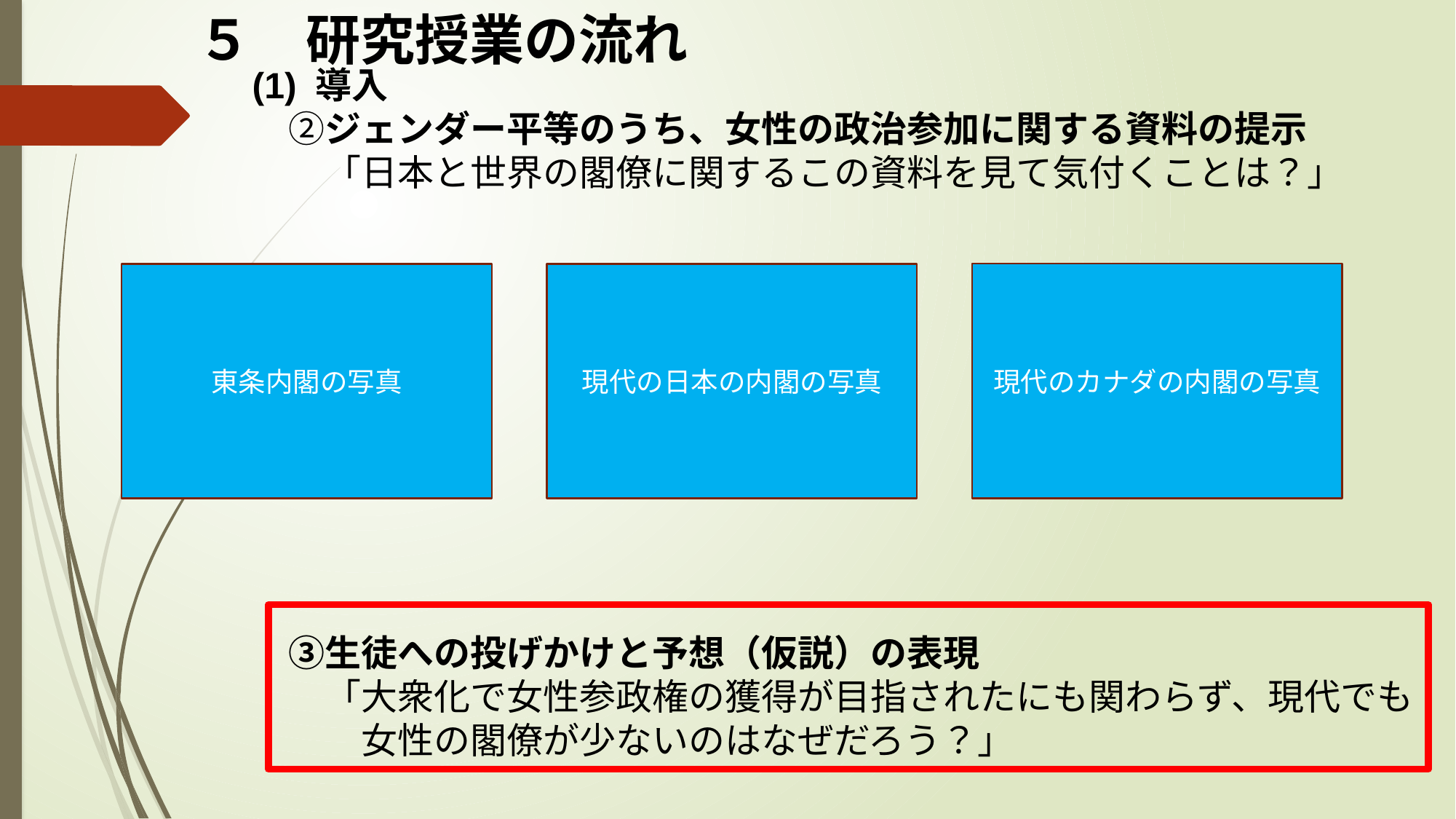

# ５　研究授業の流れ
(1) 導入
　②ジェンダー平等のうち、女性の政治参加に関する資料の提示
　　「日本と世界の閣僚に関するこの資料を見て気付くことは？」

　③生徒への投げかけと予想（仮説）の表現
　　「大衆化で女性参政権の獲得が目指されたにも関わらず、現代でも
　　　女性の閣僚が少ないのはなぜだろう？」

現代のカナダの内閣の写真
東条内閣の写真
現代の日本の内閣の写真